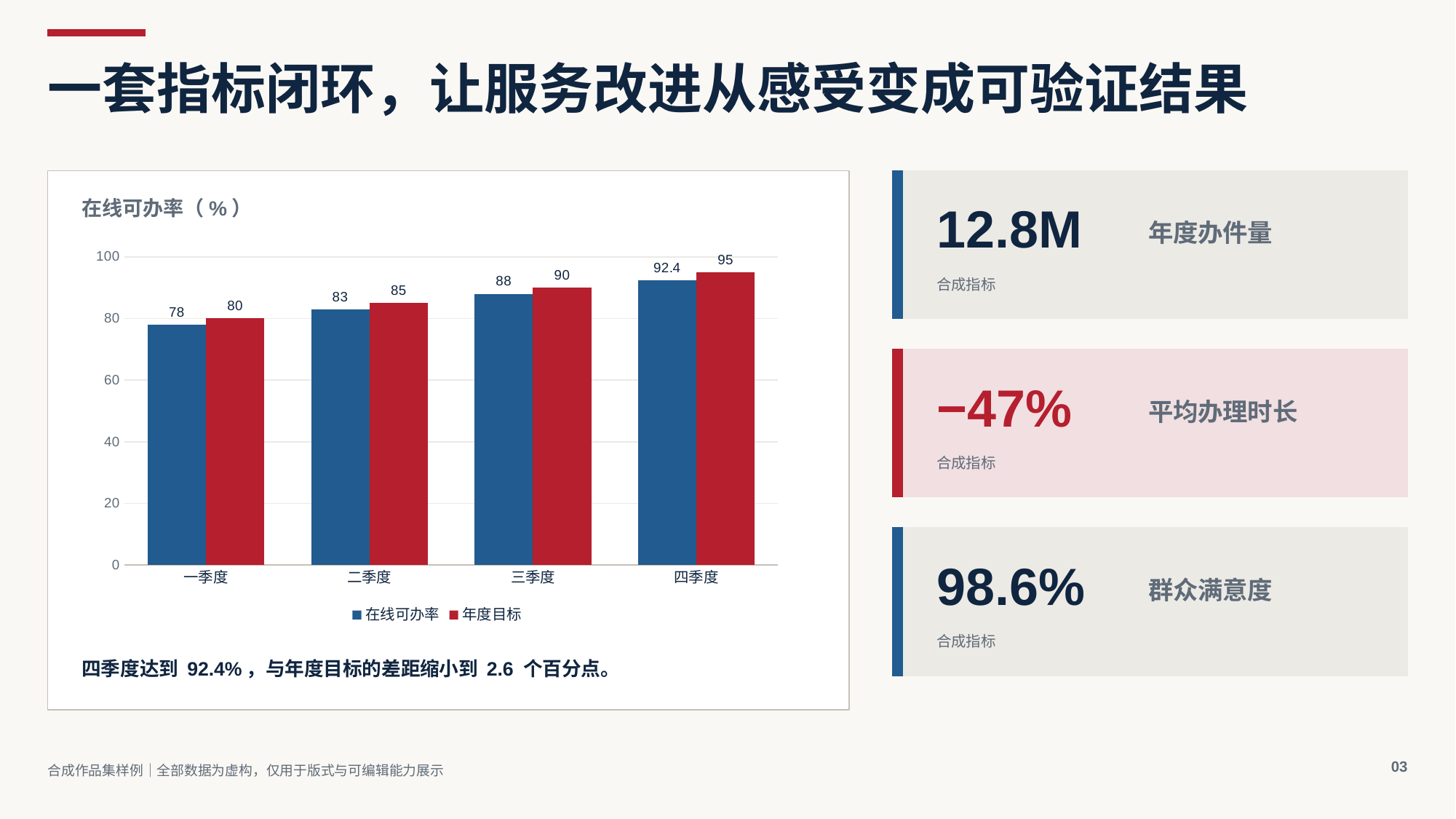

一套指标闭环，让服务改进从感受变成可验证结果

在线可办率（%）
12.8M
年度办件量

### Chart

| Category |  |  |
|---|---|---|
| 一季度 | 78.0 | 80.0 |
| 二季度 | 83.0 | 85.0 |
| 三季度 | 88.0 | 90.0 |
| 四季度 | 92.4 | 95.0 |
合成指标

−47%
平均办理时长
合成指标

98.6%
群众满意度
合成指标
四季度达到 92.4%，与年度目标的差距缩小到 2.6 个百分点。
03
合成作品集样例｜全部数据为虚构，仅用于版式与可编辑能力展示